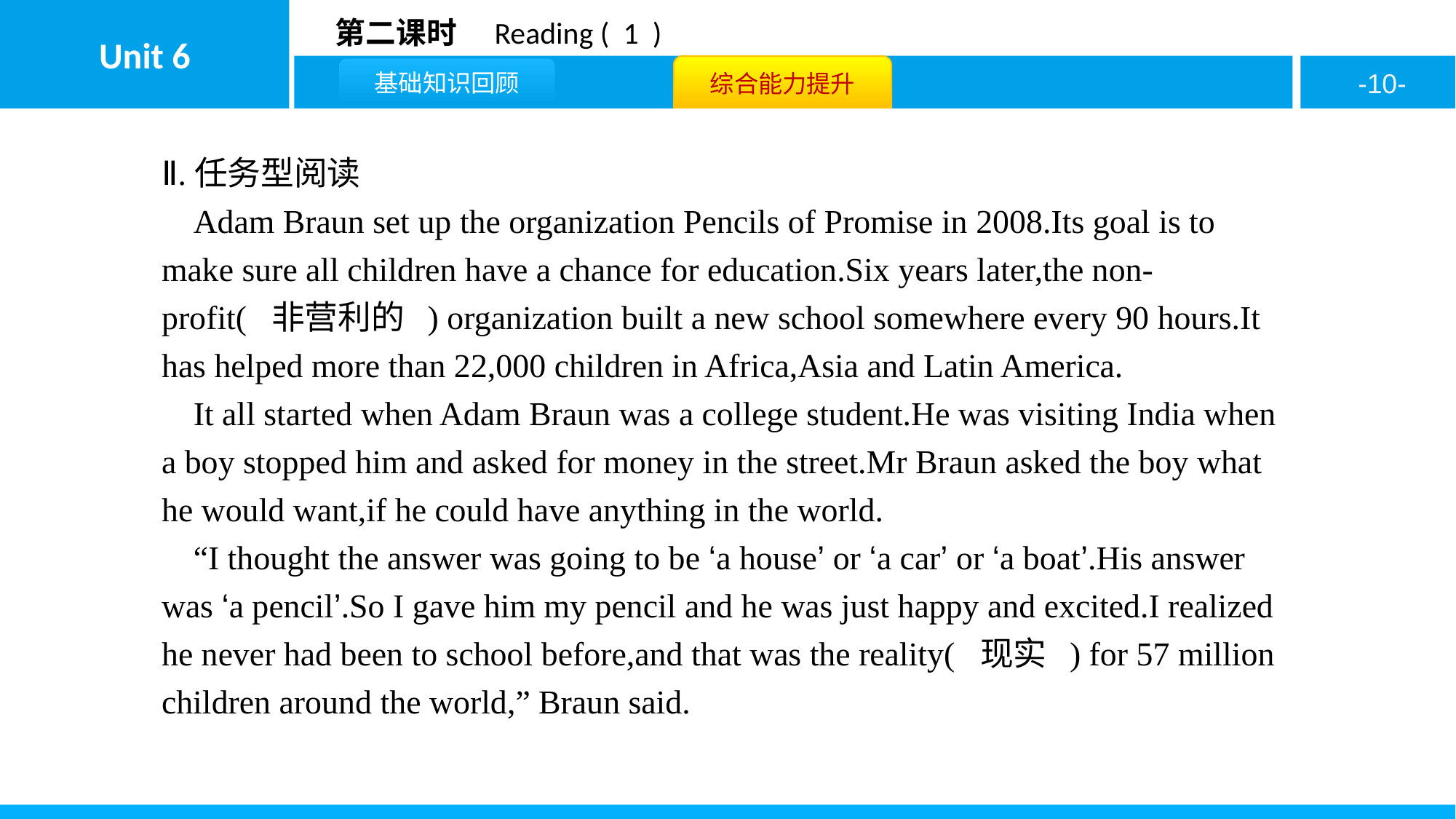

Ⅱ.任务型阅读
Adam Braun set up the organization Pencils of Promise in 2008.Its goal is to make sure all children have a chance for education.Six years later,the non-profit(  非营利的  ) organization built a new school somewhere every 90 hours.It has helped more than 22,000 children in Africa,Asia and Latin America.
It all started when Adam Braun was a college student.He was visiting India when a boy stopped him and asked for money in the street.Mr Braun asked the boy what he would want,if he could have anything in the world.
“I thought the answer was going to be ‘a house’ or ‘a car’ or ‘a boat’.His answer was ‘a pencil’.So I gave him my pencil and he was just happy and excited.I realized he never had been to school before,and that was the reality(  现实  ) for 57 million children around the world,” Braun said.